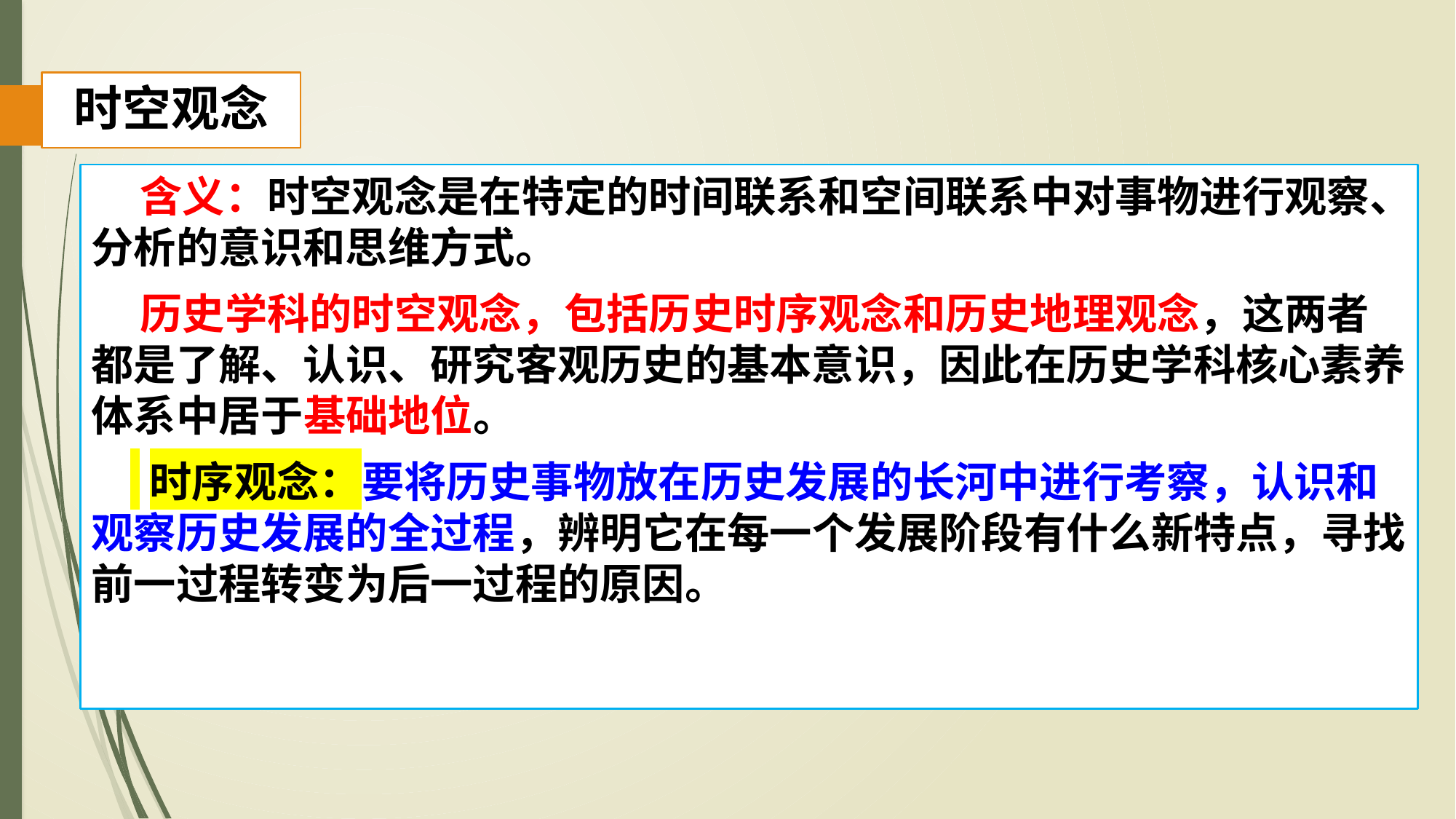

# 时空观念
    含义：时空观念是在特定的时间联系和空间联系中对事物进行观察、分析的意识和思维方式。
    历史学科的时空观念，包括历史时序观念和历史地理观念，这两者都是了解、认识、研究客观历史的基本意识，因此在历史学科核心素养体系中居于基础地位。
     时序观念：要将历史事物放在历史发展的长河中进行考察，认识和观察历史发展的全过程，辨明它在每一个发展阶段有什么新特点，寻找前一过程转变为后一过程的原因。